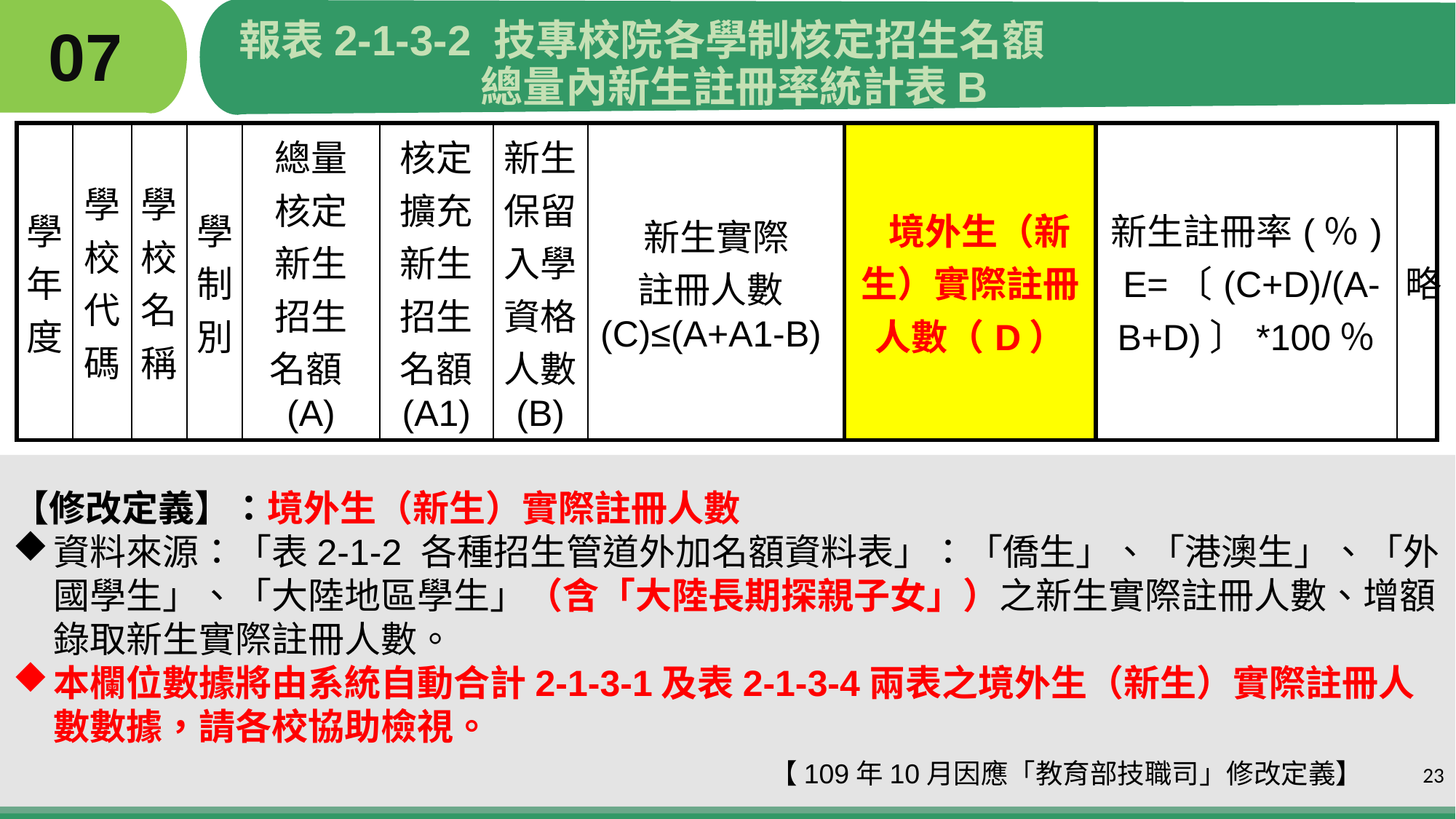

報表2-1-3-2 技專校院各學制核定招生名額
                        總量內新生註冊率統計表B
# 07
| 學年度 | 學校 代碼 | 學校 名稱 | 學制別 | 總量 核定 新生 招生 名額(A) | 核定 擴充 新生 招生 名額 (A1) | 新生 保留 入學 資格 人數 (B) | 新生實際 註冊人數(C)≤(A+A1-B) | 境外生（新生）實際註冊人數（D） | 新生註冊率(％) E=〔(C+D)/(A-B+D)〕\*100％ | 略 |
| --- | --- | --- | --- | --- | --- | --- | --- | --- | --- | --- |
【修改定義】：境外生（新生）實際註冊人數
資料來源：「表2-1-2 各種招生管道外加名額資料表」：「僑生」、「港澳生」、「外國學生」、「大陸地區學生」（含「大陸長期探親子女」）之新生實際註冊人數、增額錄取新生實際註冊人數。
本欄位數據將由系統自動合計2-1-3-1及表2-1-3-4兩表之境外生（新生）實際註冊人數數據，請各校協助檢視。
                                                                                            【109年10月因應「教育部技職司」修改定義】
23